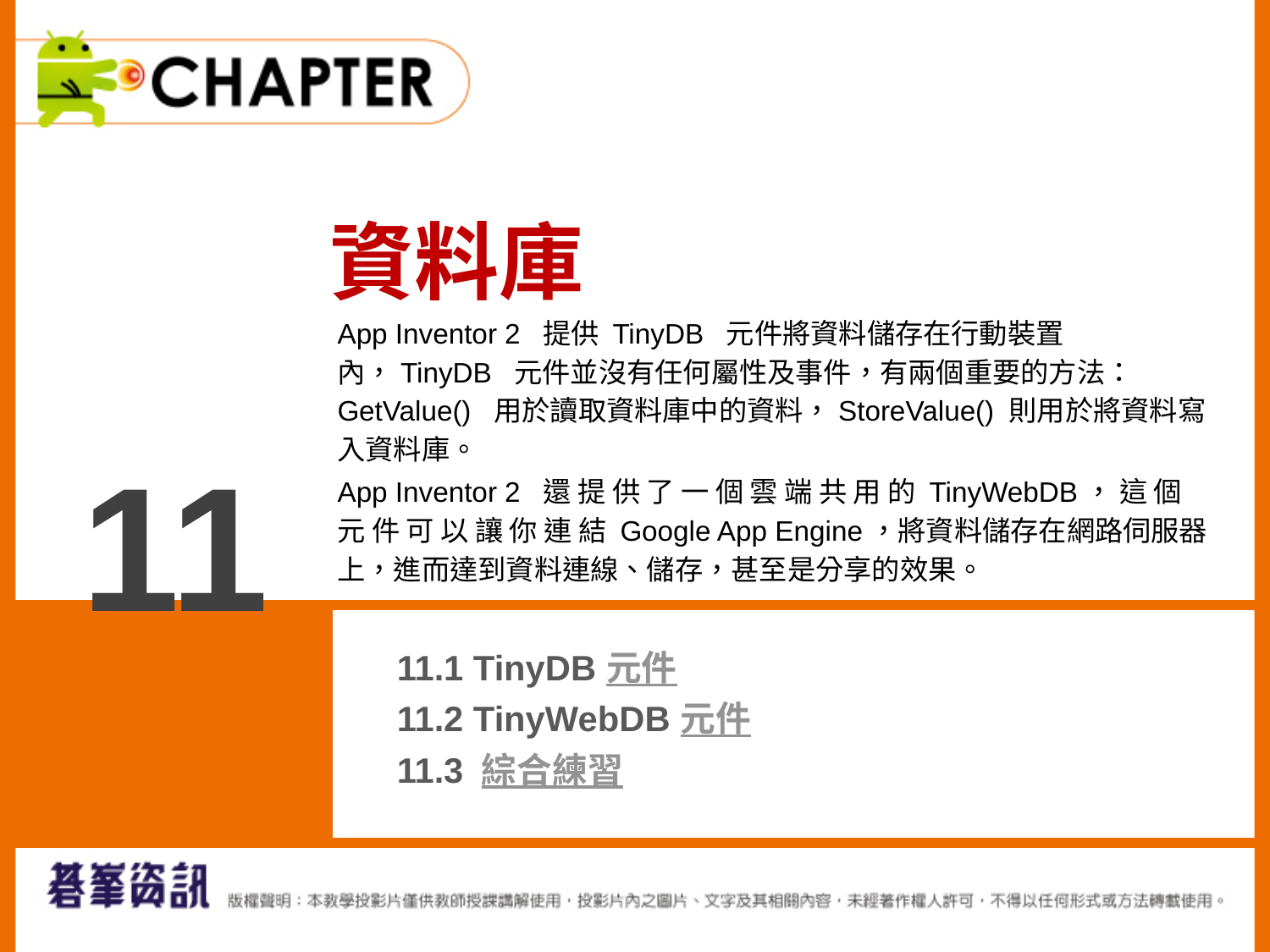

資料庫
App Inventor 2  提供 TinyDB  元件將資料儲存在行動裝置內，TinyDB  元件並沒有任何屬性及事件，有兩個重要的方法：GetValue()  用於讀取資料庫中的資料，StoreValue() 則用於將資料寫入資料庫。
App Inventor 2  還 提 供 了 一 個 雲 端 共 用 的 TinyWebDB， 這 個 元 件 可 以 讓 你 連 結 Google App Engine，將資料儲存在網路伺服器上，進而達到資料連線、儲存，甚至是分享的效果。
11
11.1 TinyDB 元件
11.2 TinyWebDB 元件
11.3 綜合練習